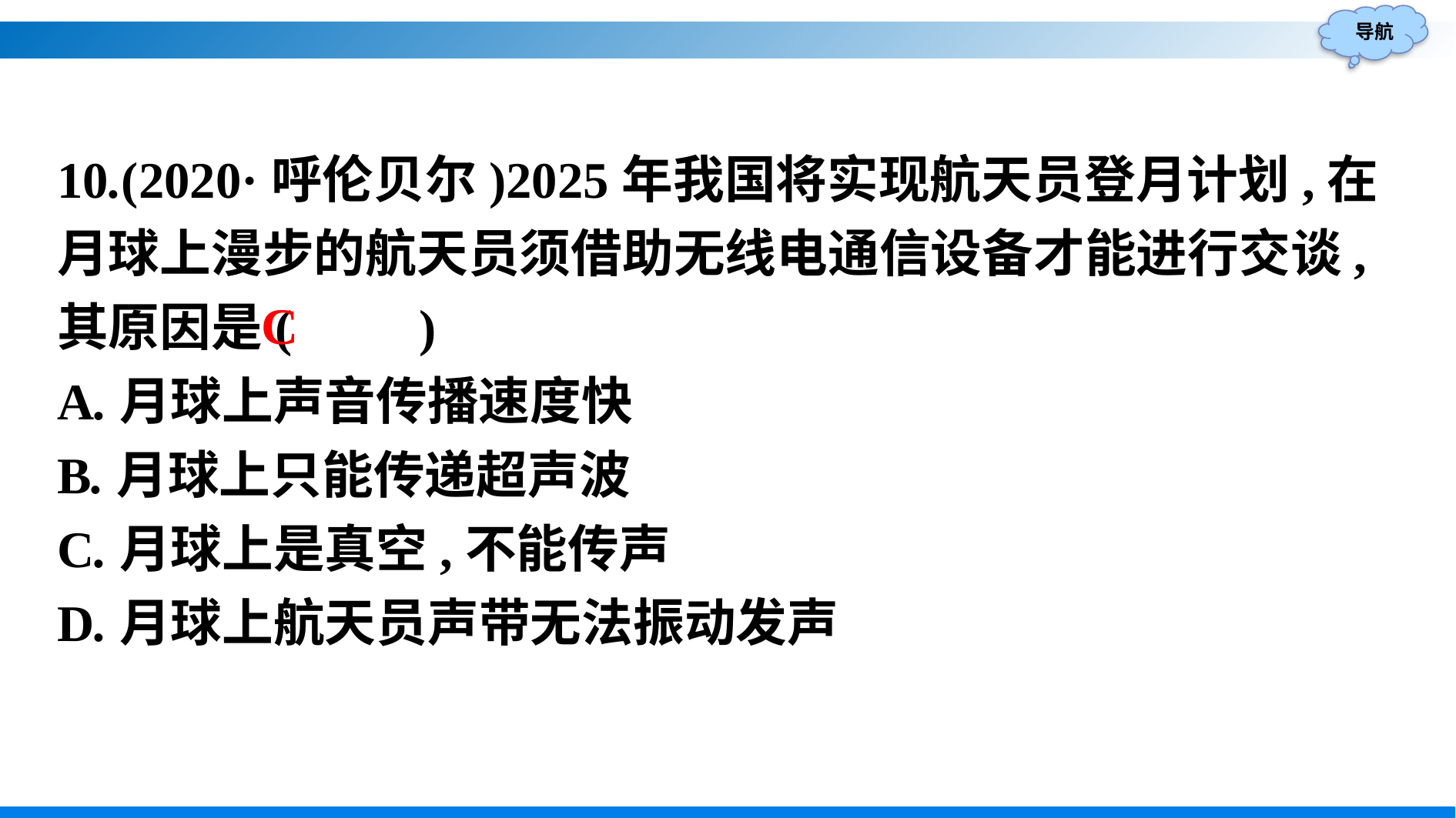

10.(2020·呼伦贝尔)2025年我国将实现航天员登月计划,在月球上漫步的航天员须借助无线电通信设备才能进行交谈,其原因是(　　)
A.月球上声音传播速度快
B.月球上只能传递超声波
C.月球上是真空,不能传声
D.月球上航天员声带无法振动发声
C